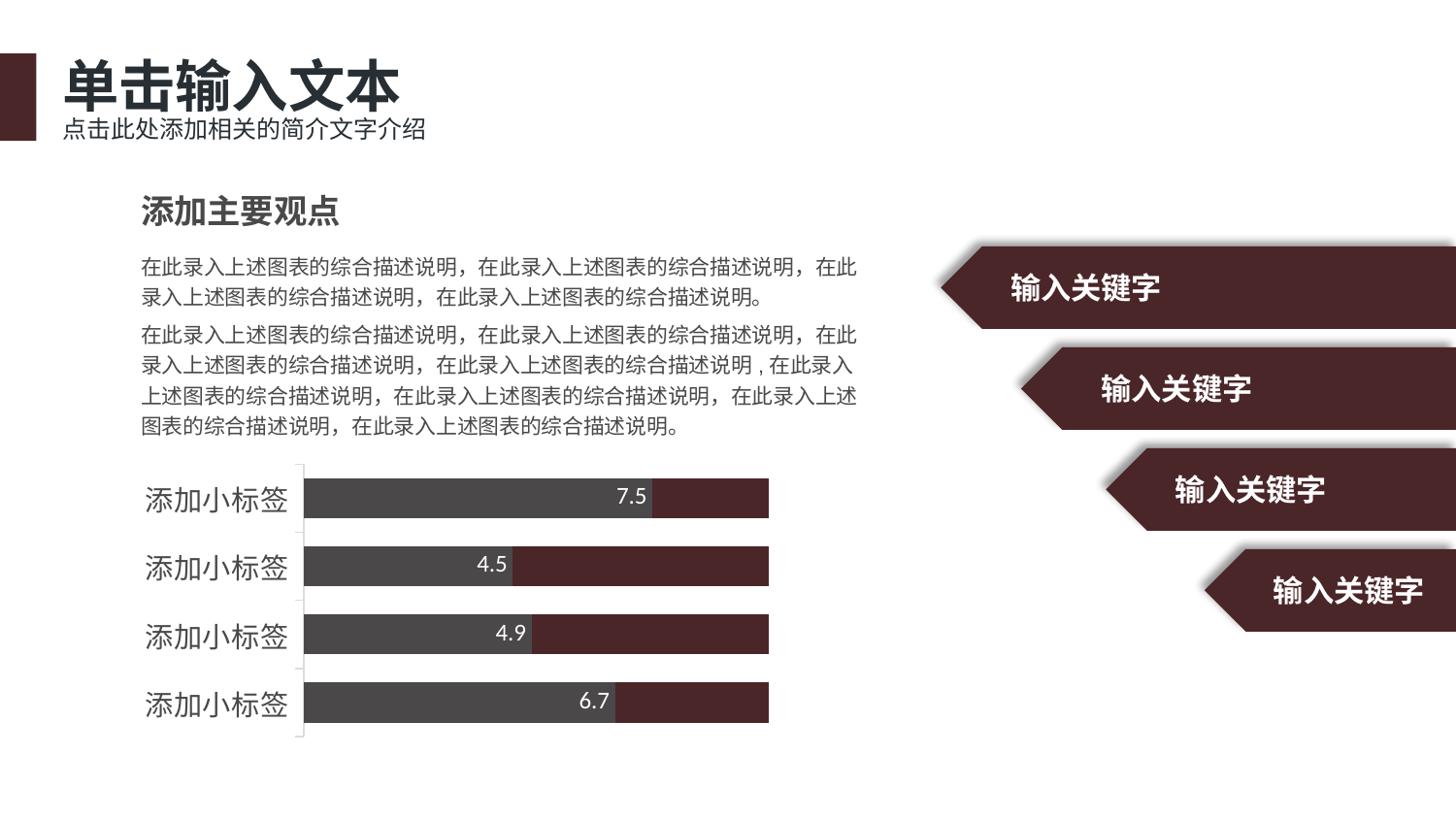

单击输入文本

点击此处添加相关的简介文字介绍
添加主要观点
在此录入上述图表的综合描述说明，在此录入上述图表的综合描述说明，在此录入上述图表的综合描述说明，在此录入上述图表的综合描述说明。
在此录入上述图表的综合描述说明，在此录入上述图表的综合描述说明，在此录入上述图表的综合描述说明，在此录入上述图表的综合描述说明,在此录入上述图表的综合描述说明，在此录入上述图表的综合描述说明，在此录入上述图表的综合描述说明，在此录入上述图表的综合描述说明。

输入关键字

输入关键字

### Chart

| Category | 系列 1 系列 2 | 系列 2 |
|---|---|---|
| 添加小标签 | 6.7 | 3.3 |
| 添加小标签 | 4.9 | 5.1 |
| 添加小标签 | 4.5 | 5.5 |
| 添加小标签 | 7.5 | 2.5 |
输入关键字

输入关键字